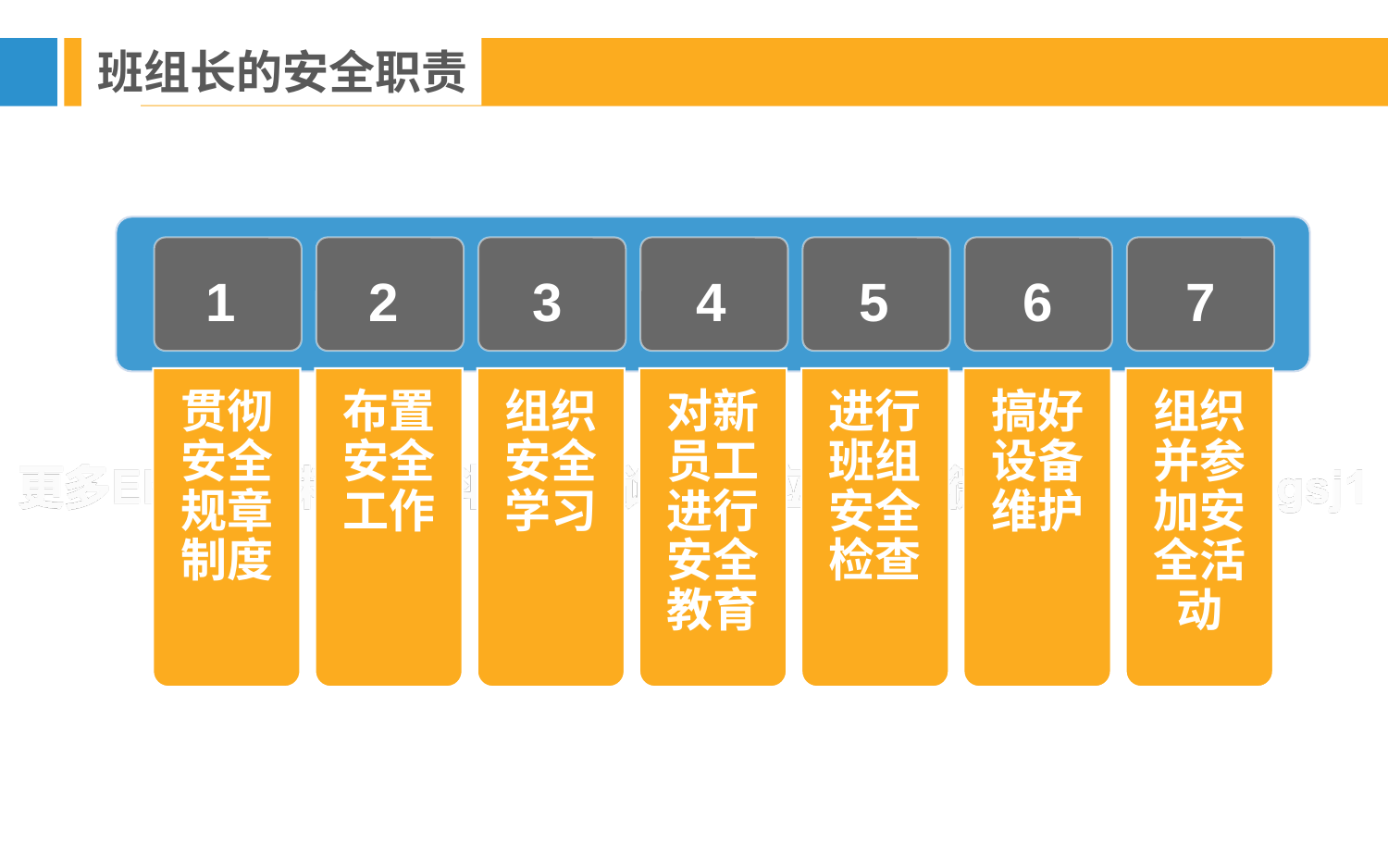

班组长的安全职责

1
2
3
4
5
6
7
布置安全工作
组织安全学习
对新员工进行安全教育
进行班组安全检查
贯彻安全规章制度
搞好设备维护
组织并参加安全活动